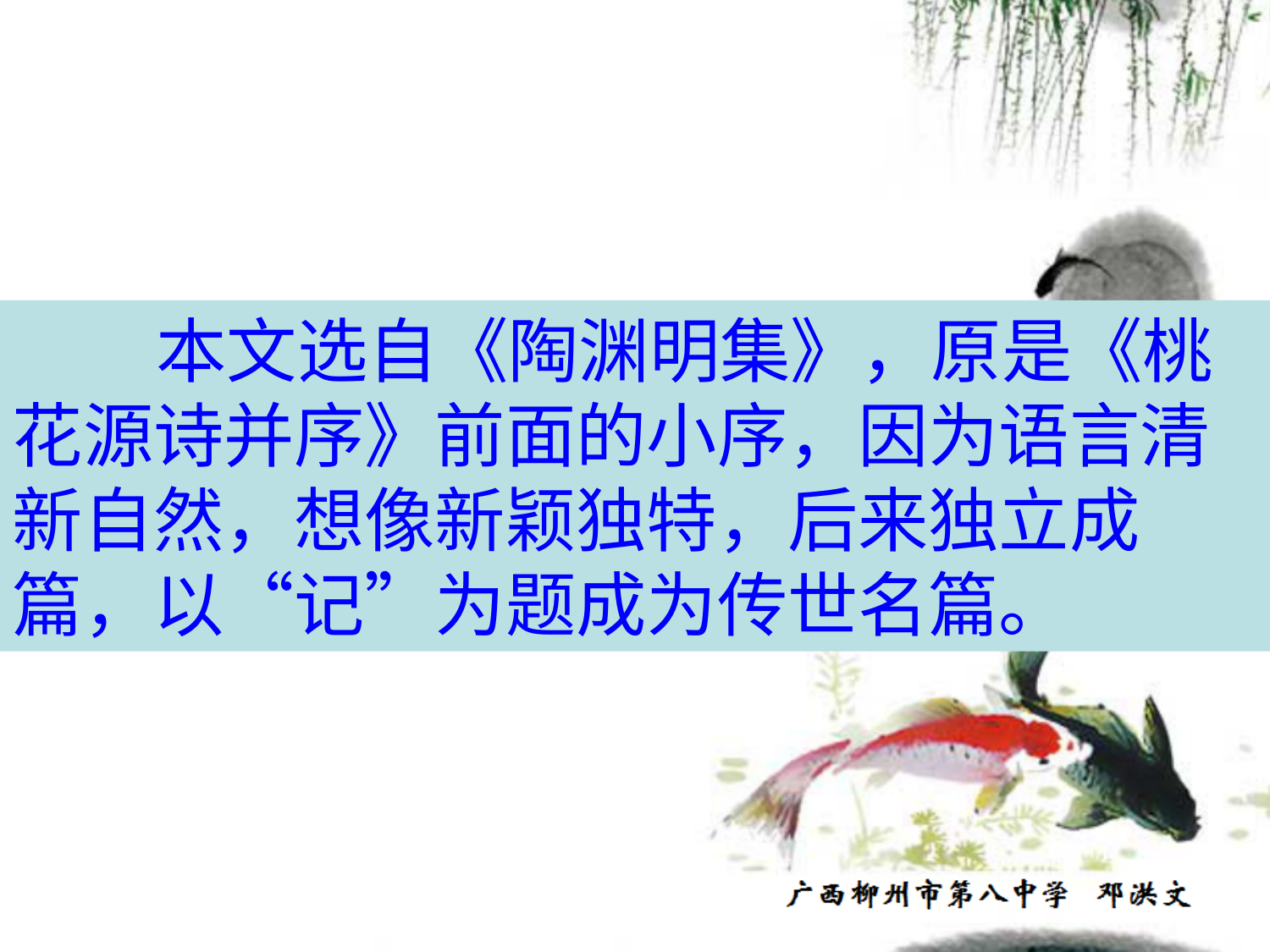

本文选自《陶渊明集》，原是《桃花源诗并序》前面的小序，因为语言清新自然，想像新颖独特，后来独立成篇，以“记”为题成为传世名篇。